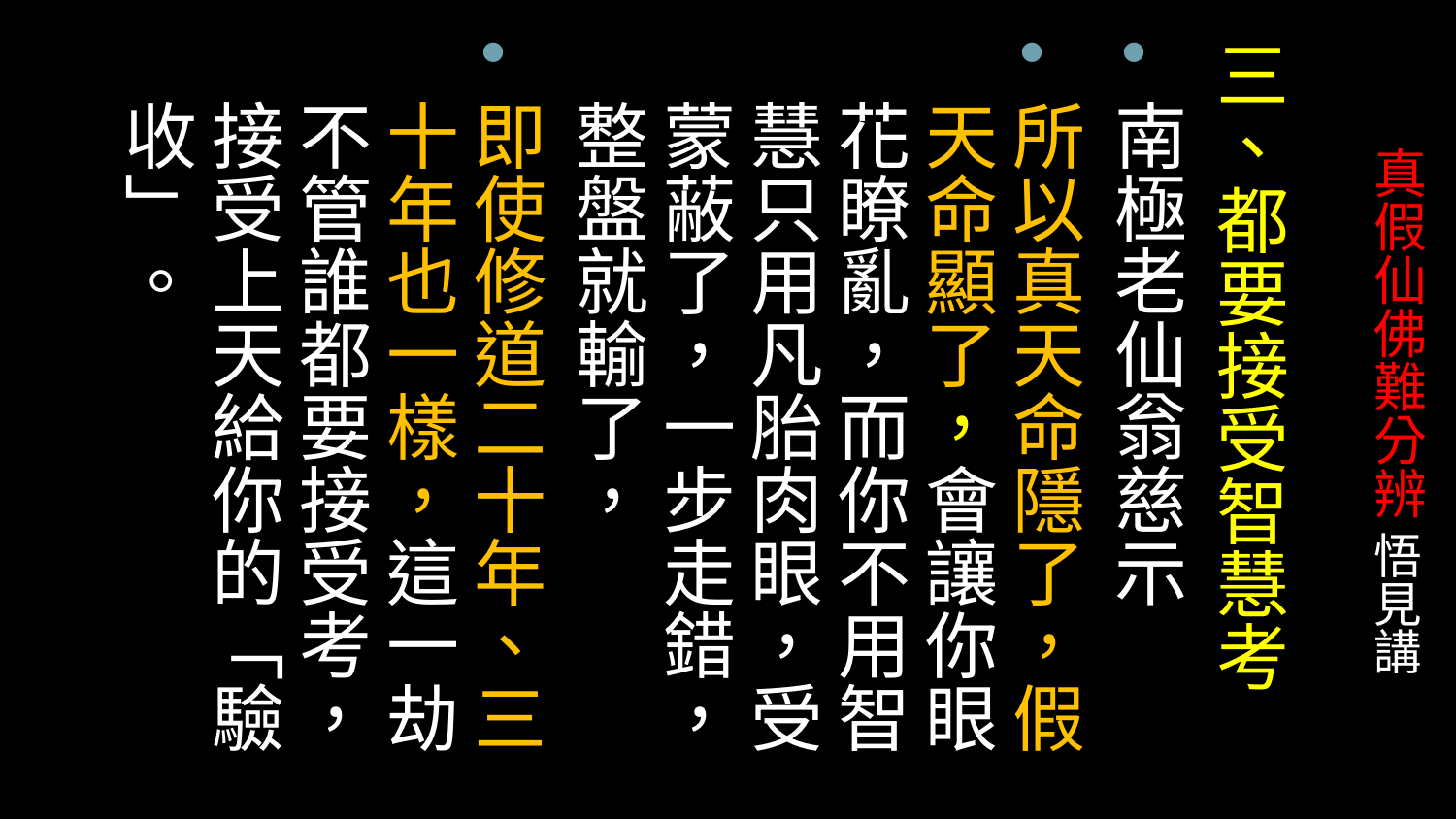

三、都要接受智慧考
南極老仙翁慈示
所以真天命隱了，假天命顯了，會讓你眼花瞭亂，而你不用智慧只用凡胎肉眼，受蒙蔽了，一步走錯，整盤就輸了，
即使修道二十年、三十年也一樣，這一劫不管誰都要接受考，接受上天給你的「驗收」。

# 真假仙佛難分辨 悟見講